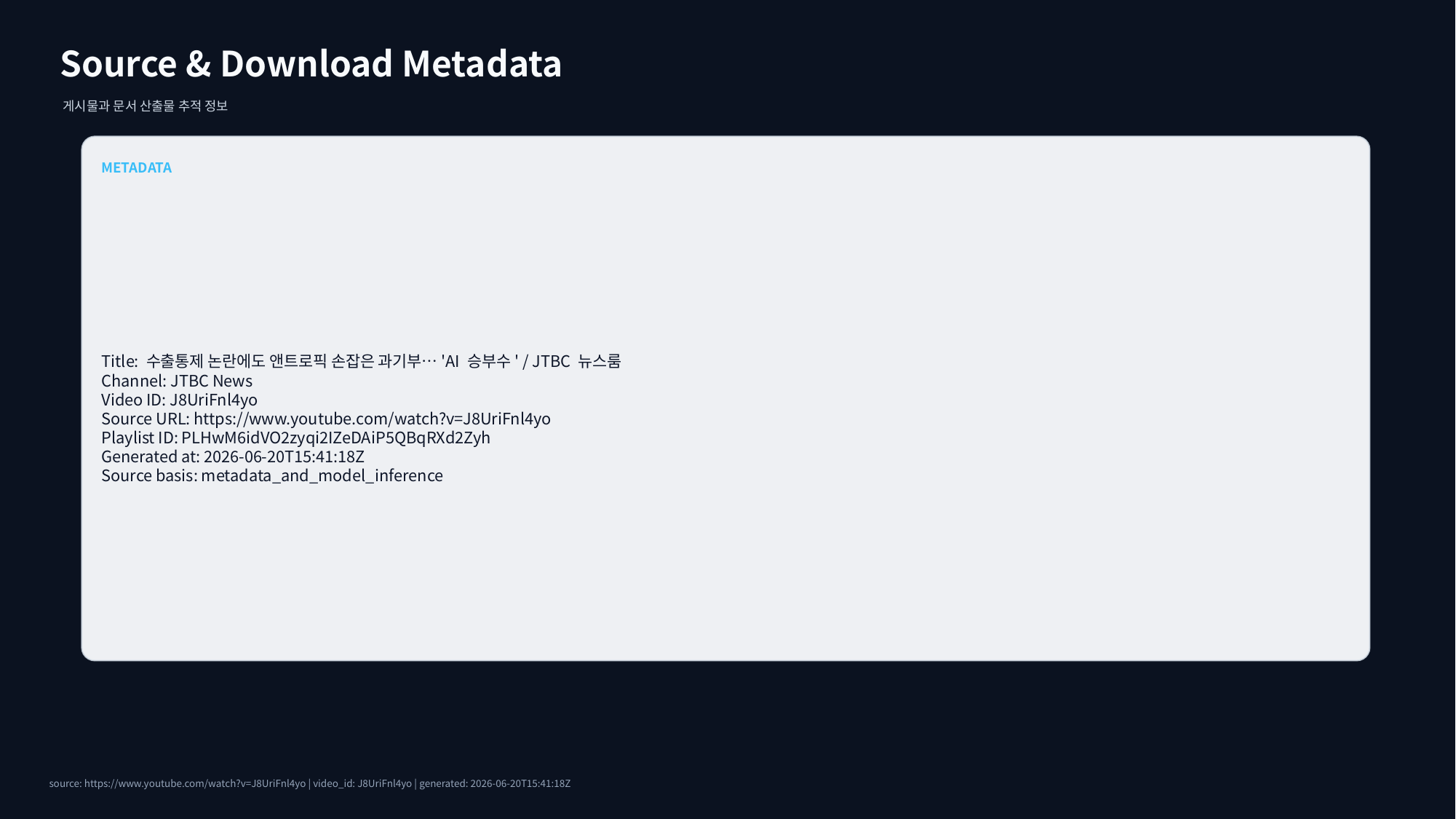

Source & Download Metadata
게시물과 문서 산출물 추적 정보

METADATA
Title: 수출통제 논란에도 앤트로픽 손잡은 과기부…'AI 승부수' / JTBC 뉴스룸
Channel: JTBC News
Video ID: J8UriFnl4yo
Source URL: https://www.youtube.com/watch?v=J8UriFnl4yo
Playlist ID: PLHwM6idVO2zyqi2IZeDAiP5QBqRXd2Zyh
Generated at: 2026-06-20T15:41:18Z
Source basis: metadata_and_model_inference
source: https://www.youtube.com/watch?v=J8UriFnl4yo | video_id: J8UriFnl4yo | generated: 2026-06-20T15:41:18Z